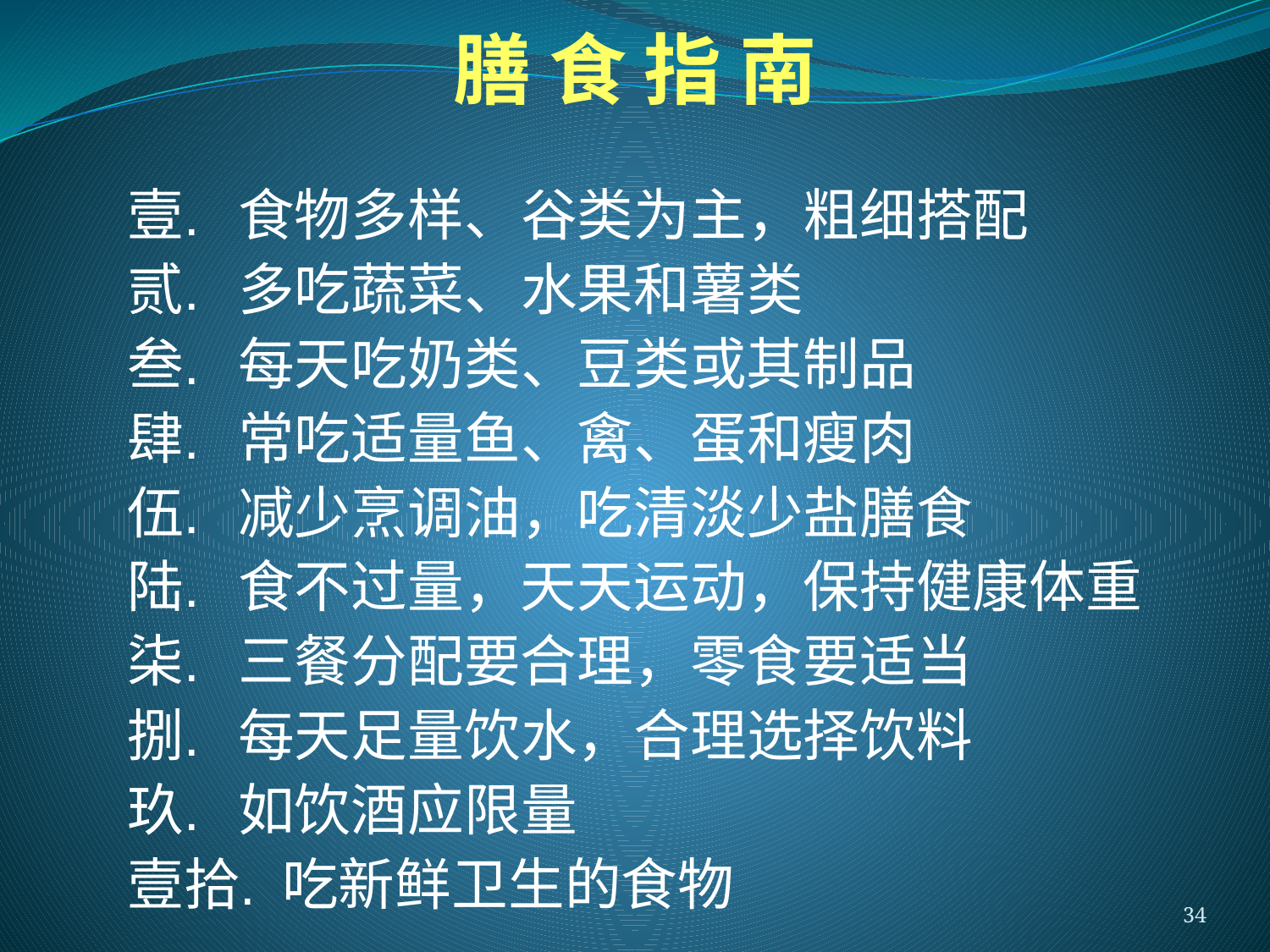

# 膳 食 指 南

 食物多样、谷类为主，粗细搭配
 多吃蔬菜、水果和薯类
 每天吃奶类、豆类或其制品
 常吃适量鱼、禽、蛋和瘦肉
 减少烹调油，吃清淡少盐膳食
 食不过量，天天运动，保持健康体重
 三餐分配要合理，零食要适当
 每天足量饮水，合理选择饮料
 如饮酒应限量
 吃新鲜卫生的食物

34